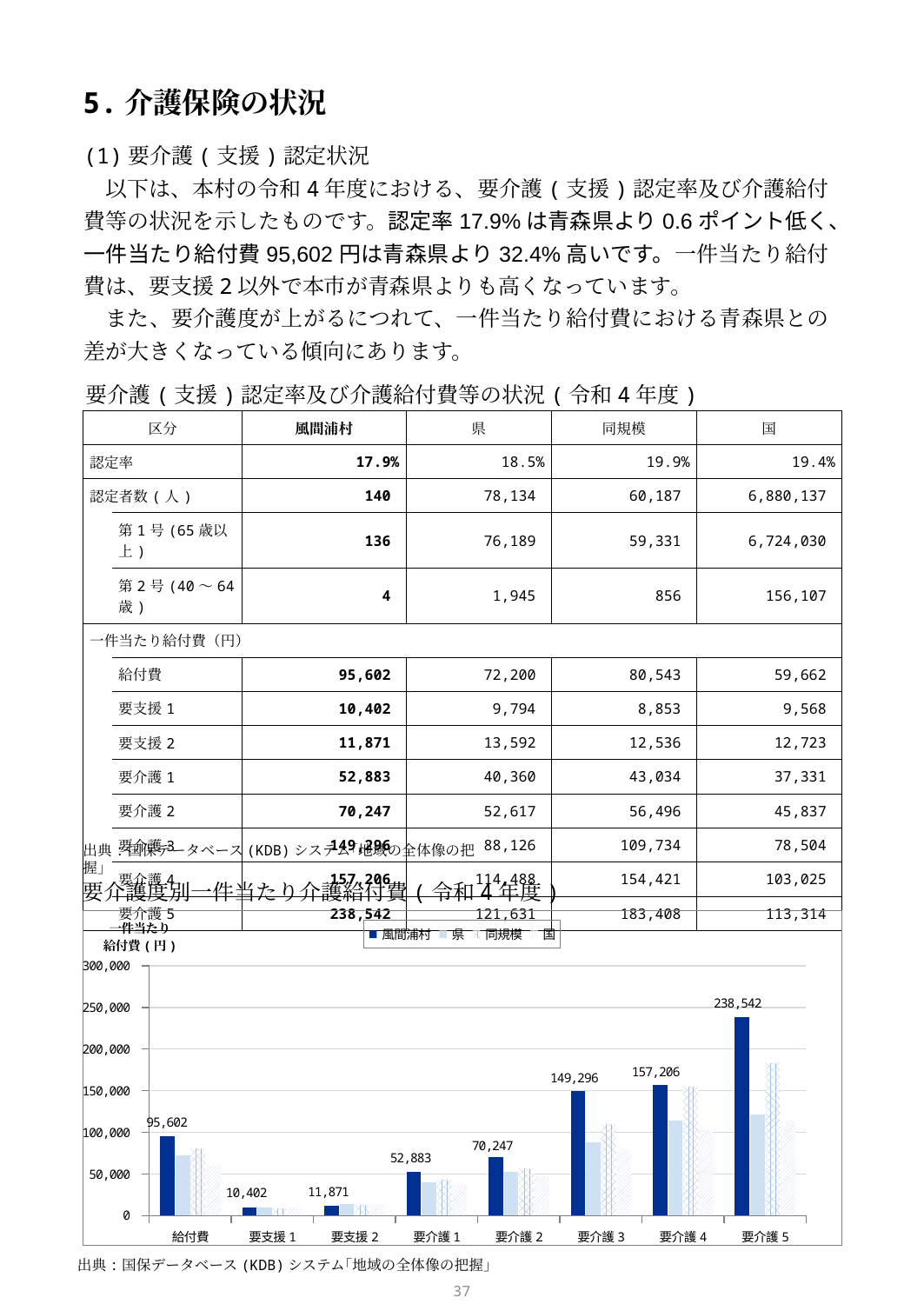

5.介護保険の状況
(1)要介護(支援)認定状況
　以下は、本村の令和4年度における、要介護(支援)認定率及び介護給付費等の状況を示したものです。認定率17.9%は青森県より0.6ポイント低く、一件当たり給付費95,602円は青森県より32.4%高いです。一件当たり給付費は、要支援2以外で本市が青森県よりも高くなっています。
　また、要介護度が上がるにつれて、一件当たり給付費における青森県との差が大きくなっている傾向にあります。
要介護(支援)認定率及び介護給付費等の状況(令和4年度)
| 区分 |  | 風間浦村 | 県 | 同規模 | 国 |
| --- | --- | --- | --- | --- | --- |
| 認定率 |  | 17.9% | 18.5% | 19.9% | 19.4% |
| 認定者数(人) |  | 140 | 78,134 | 60,187 | 6,880,137 |
|  | 第1号(65歳以上) | 136 | 76,189 | 59,331 | 6,724,030 |
|  | 第2号(40～64歳) | 4 | 1,945 | 856 | 156,107 |
| 一件当たり給付費（円） |  |  |  |  |  |
|  | 給付費 | 95,602 | 72,200 | 80,543 | 59,662 |
|  | 要支援1 | 10,402 | 9,794 | 8,853 | 9,568 |
|  | 要支援2 | 11,871 | 13,592 | 12,536 | 12,723 |
|  | 要介護1 | 52,883 | 40,360 | 43,034 | 37,331 |
|  | 要介護2 | 70,247 | 52,617 | 56,496 | 45,837 |
|  | 要介護3 | 149,296 | 88,126 | 109,734 | 78,504 |
|  | 要介護4 | 157,206 | 114,488 | 154,421 | 103,025 |
|  | 要介護5 | 238,542 | 121,631 | 183,408 | 113,314 |
出典:国保データベース(KDB)システム｢地域の全体像の把握｣
要介護度別一件当たり介護給付費(令和4年度)

### Chart

| Category | 風間浦村 | 県 | 同規模 | 国 |
|---|---|---|---|---|
| 給付費 | 95602.0 | 72200.0 | 80543.0 | 59662.0 |
| 要支援1 | 10402.0 | 9794.0 | 8853.0 | 9568.0 |
| 要支援2 | 11871.0 | 13592.0 | 12536.0 | 12723.0 |
| 要介護1 | 52883.0 | 40360.0 | 43034.0 | 37331.0 |
| 要介護2 | 70247.0 | 52617.0 | 56496.0 | 45837.0 |
| 要介護3 | 149296.0 | 88126.0 | 109734.0 | 78504.0 |
| 要介護4 | 157206.0 | 114488.0 | 154421.0 | 103025.0 |
| 要介護5 | 238542.0 | 121631.0 | 183408.0 | 113314.0 |
出典:国保データベース(KDB)システム｢地域の全体像の把握｣
37